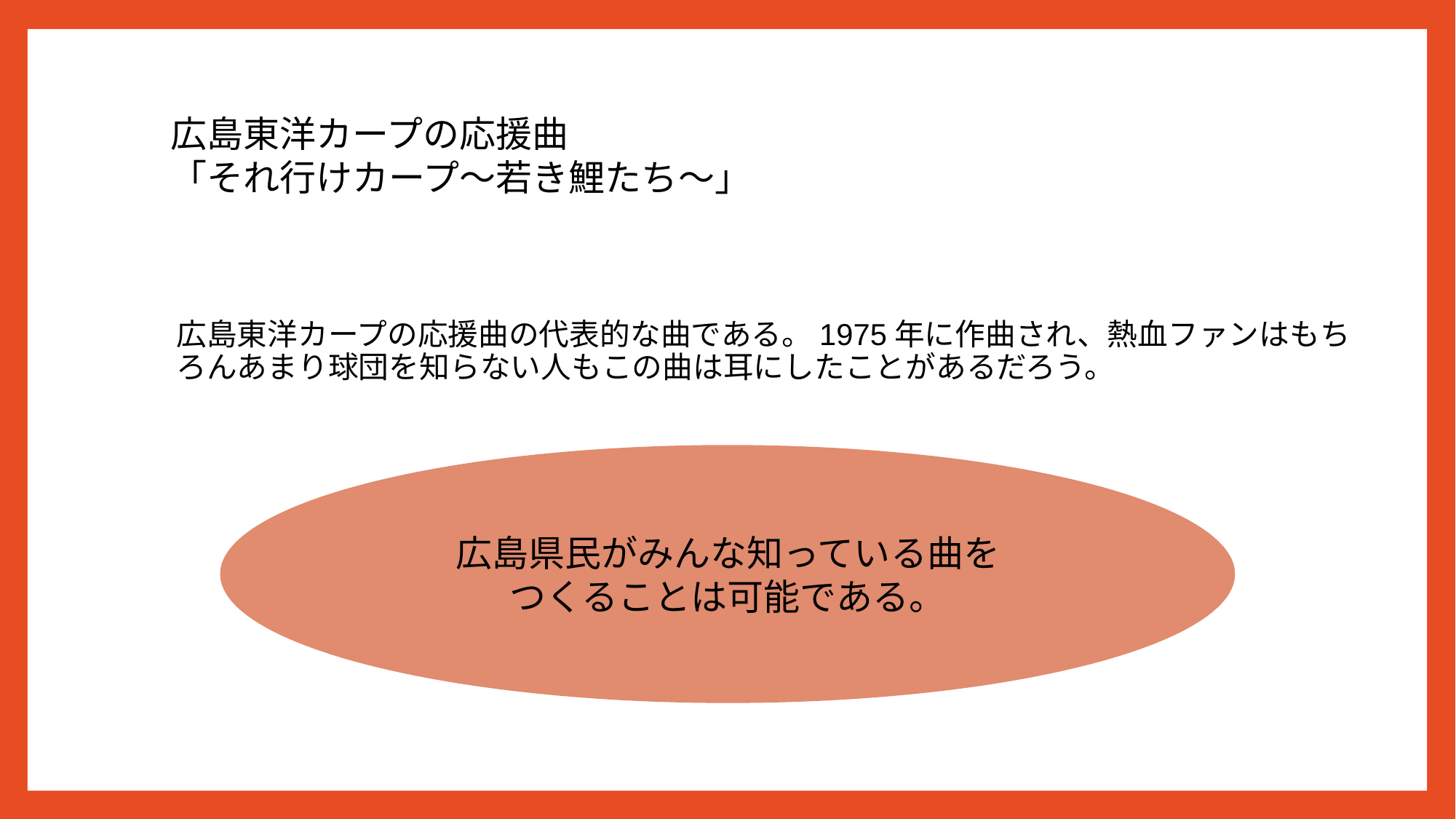

広島東洋カープの応援曲
「それ行けカープ〜若き鯉たち〜」
広島東洋カープの応援曲の代表的な曲である。1975年に作曲され、熱血ファンはもちろんあまり球団を知らない人もこの曲は耳にしたことがあるだろう。
広島県民がみんな知っている曲を
つくることは可能である。